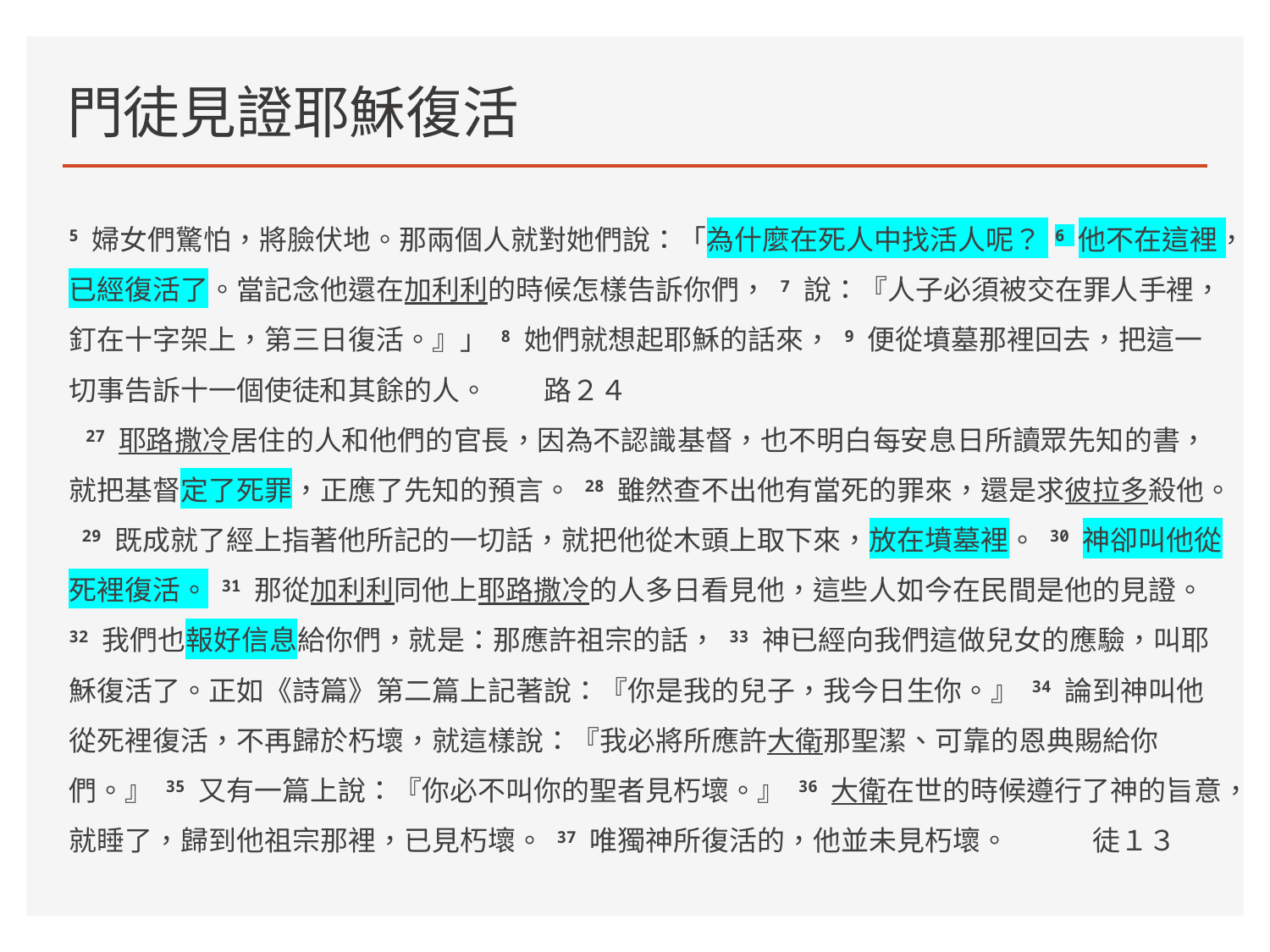

# 門徒見證耶穌復活
5 婦女們驚怕，將臉伏地。那兩個人就對她們說：「為什麼在死人中找活人呢？ 6 他不在這裡，已經復活了。當記念他還在加利利的時候怎樣告訴你們， 7 說：『人子必須被交在罪人手裡，釘在十字架上，第三日復活。』」 8 她們就想起耶穌的話來， 9 便從墳墓那裡回去，把這一切事告訴十一個使徒和其餘的人。　　路２４
 27 耶路撒冷居住的人和他們的官長，因為不認識基督，也不明白每安息日所讀眾先知的書，就把基督定了死罪，正應了先知的預言。 28 雖然查不出他有當死的罪來，還是求彼拉多殺他。 29 既成就了經上指著他所記的一切話，就把他從木頭上取下來，放在墳墓裡。 30 神卻叫他從死裡復活。 31 那從加利利同他上耶路撒冷的人多日看見他，這些人如今在民間是他的見證。 32 我們也報好信息給你們，就是：那應許祖宗的話， 33 神已經向我們這做兒女的應驗，叫耶穌復活了。正如《詩篇》第二篇上記著說：『你是我的兒子，我今日生你。』 34 論到神叫他從死裡復活，不再歸於朽壞，就這樣說：『我必將所應許大衛那聖潔、可靠的恩典賜給你們。』 35 又有一篇上說：『你必不叫你的聖者見朽壞。』 36 大衛在世的時候遵行了神的旨意，就睡了，歸到他祖宗那裡，已見朽壞。 37 唯獨神所復活的，他並未見朽壞。　　　徒１３